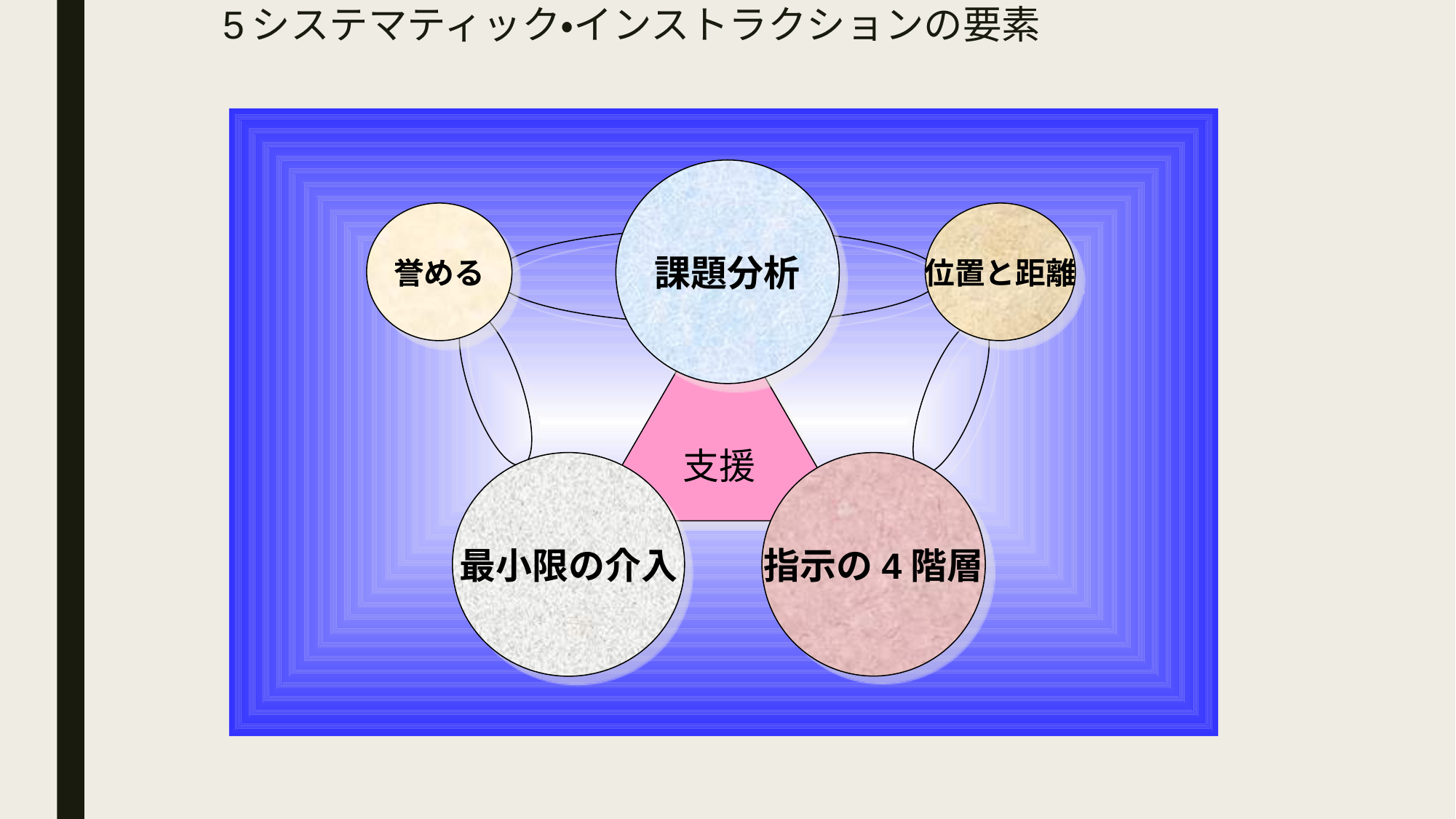

# 5システマティック・インストラクションの要素

課題分析
誉める
位置と距離

支援

最小限の介入
指示の4階層